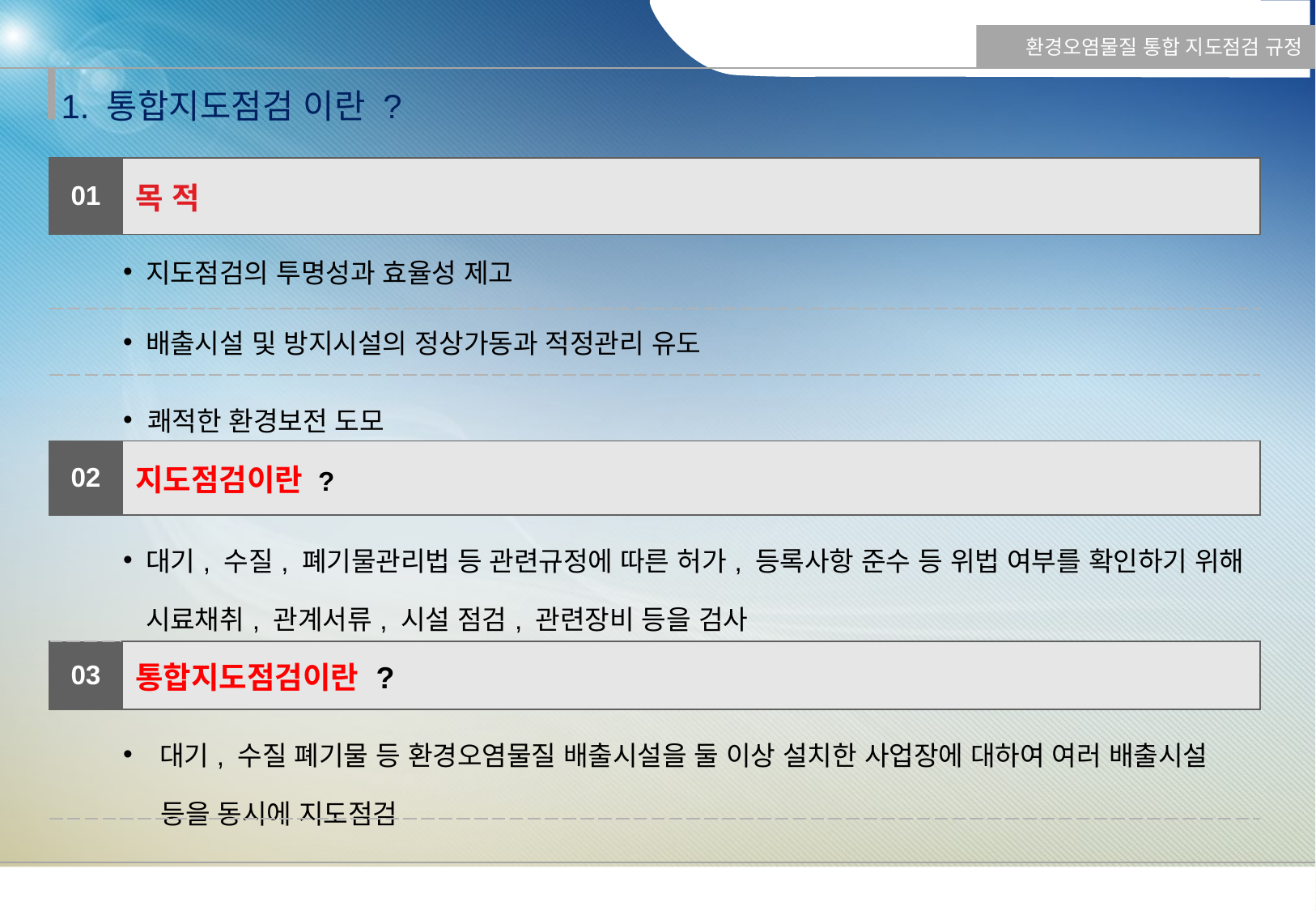

환경오염물질 통합 지도점검 규정
1. 통합지도점검 이란 ?
| 01 | 목 적 |
| --- | --- |
| 지도점검의 투명성과 효율성 제고 |  |
| 배출시설 및 방지시설의 정상가동과 적정관리 유도 |  |
| 쾌적한 환경보전 도모 |  |
| 02 | 지도점검이란 ? |
| 대기, 수질, 폐기물관리법 등 관련규정에 따른 허가, 등록사항 준수 등 위법 여부를 확인하기 위해 시료채취, 관계서류, 시설 점검, 관련장비 등을 검사 |  |
| 03 | 통합지도점검이란 ? |
| 대기, 수질 폐기물 등 환경오염물질 배출시설을 둘 이상 설치한 사업장에 대하여 여러 배출시설 등을 동시에 지도점검 |  |